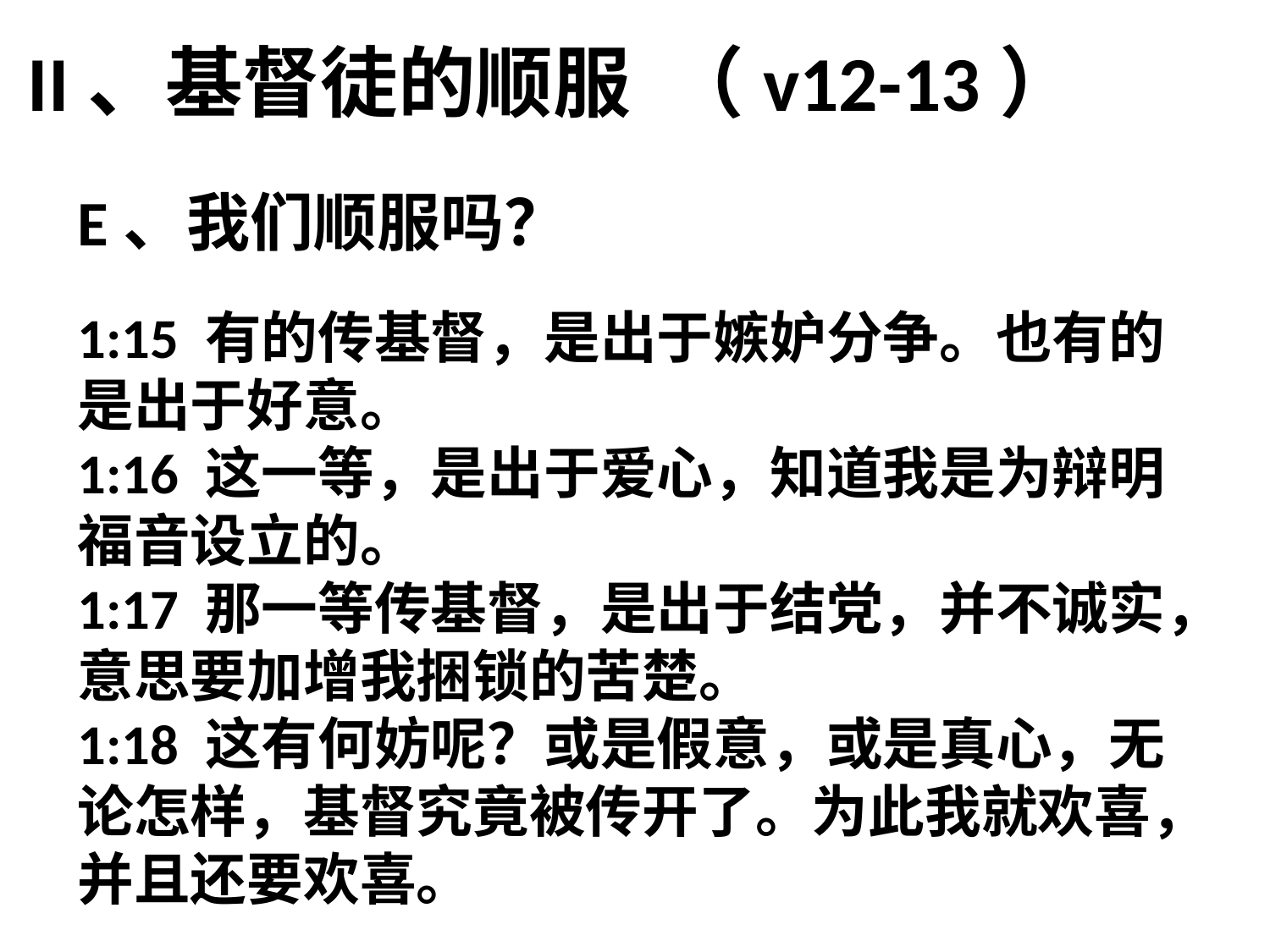

# II、基督徒的顺服  （v12-13）
E、我们顺服吗？
1:15 有的传基督，是出于嫉妒分争。也有的是出于好意。
1:16 这一等，是出于爱心，知道我是为辩明福音设立的。
1:17 那一等传基督，是出于结党，并不诚实，意思要加增我捆锁的苦楚。
1:18 这有何妨呢？或是假意，或是真心，无论怎样，基督究竟被传开了。为此我就欢喜，并且还要欢喜。